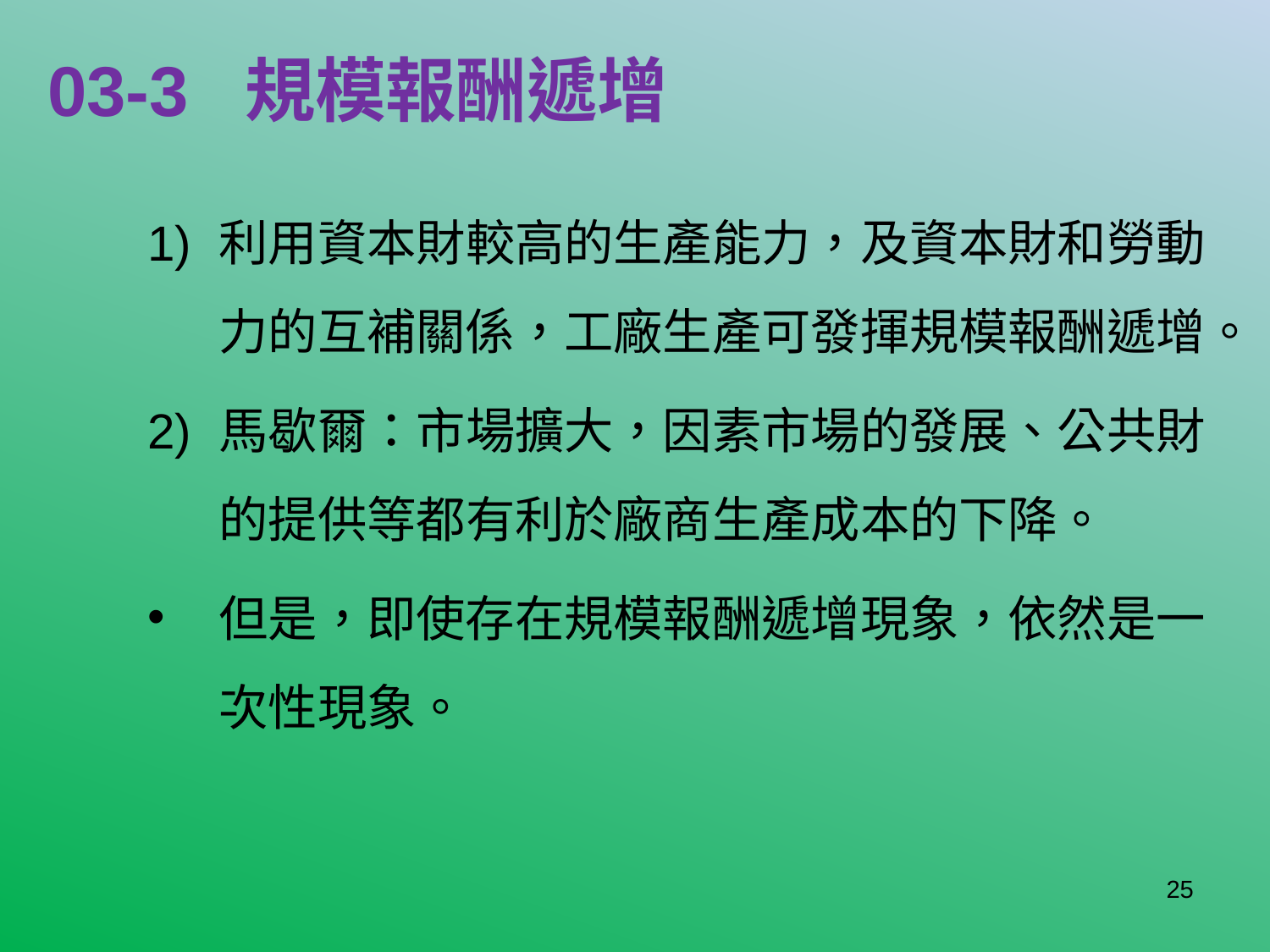

# 03-3  規模報酬遞增
利用資本財較高的生產能力，及資本財和勞動力的互補關係，工廠生產可發揮規模報酬遞增。
馬歇爾：市場擴大，因素市場的發展、公共財的提供等都有利於廠商生產成本的下降。
但是，即使存在規模報酬遞增現象，依然是一次性現象。
25